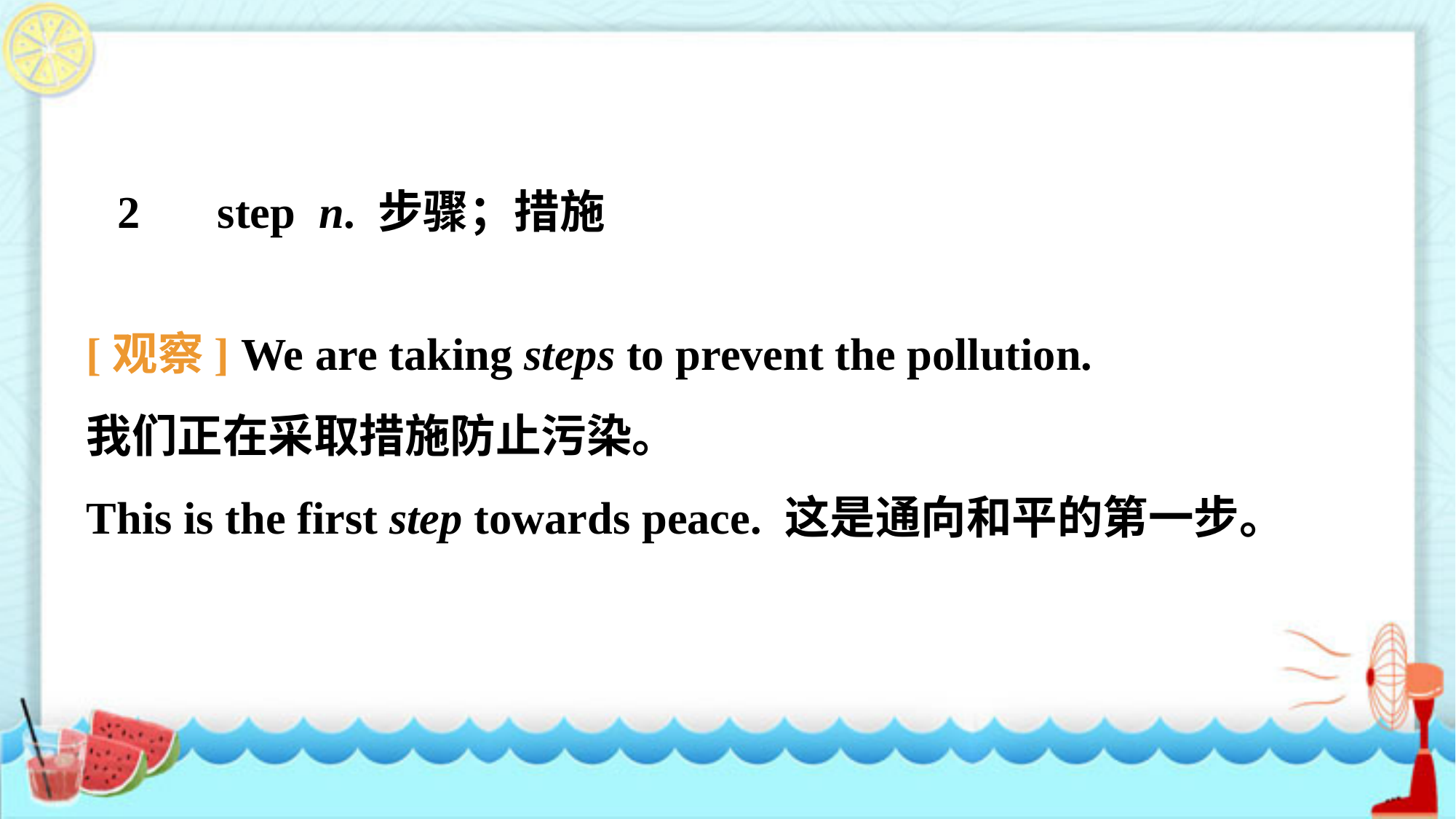

2　 step  n. 步骤；措施
[观察] We are taking steps to prevent the pollution.
我们正在采取措施防止污染。
This is the first step towards peace. 这是通向和平的第一步。